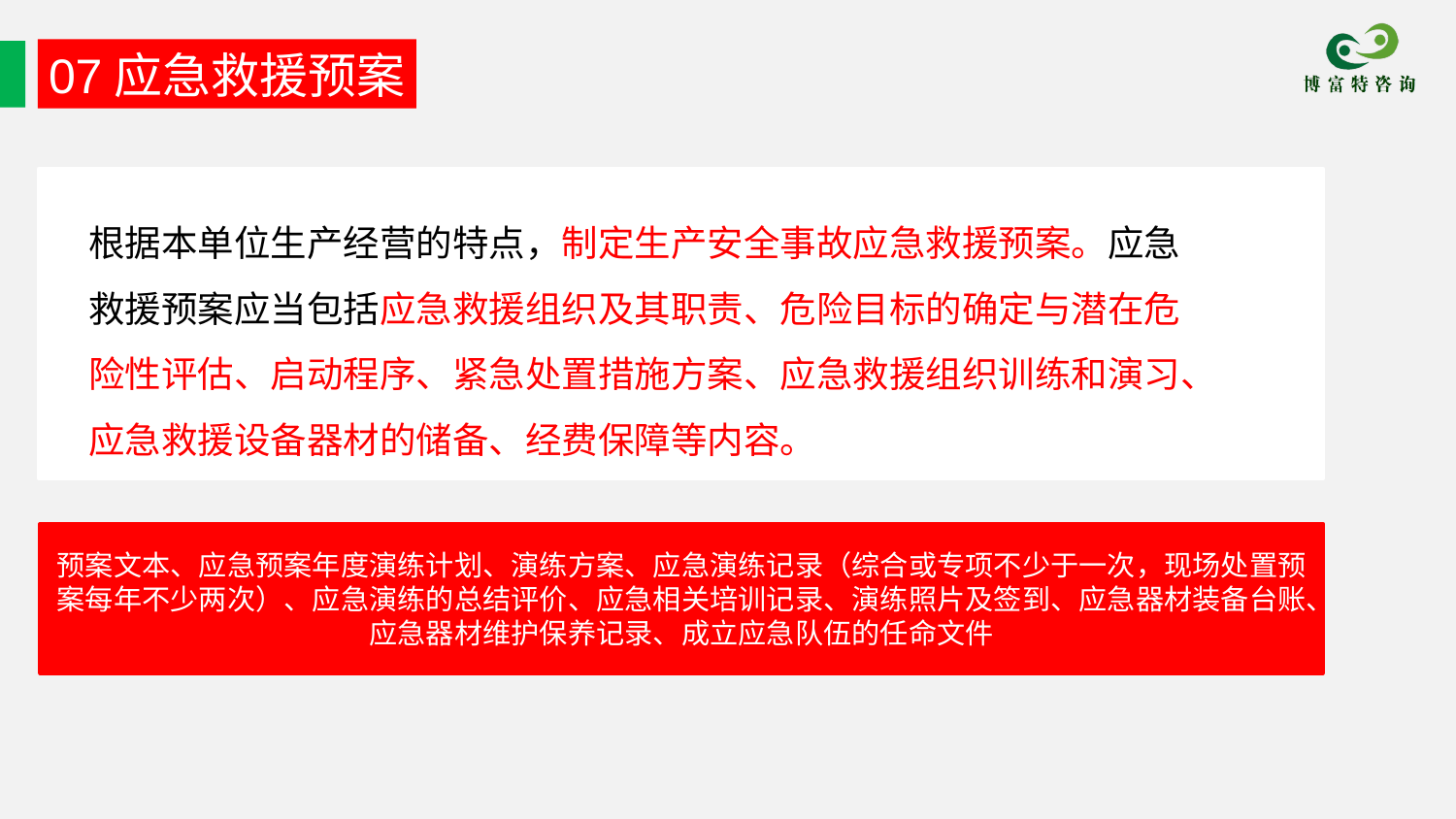

07应急救援预案

根据本单位生产经营的特点，制定生产安全事故应急救援预案。应急救援预案应当包括应急救援组织及其职责、危险目标的确定与潜在危险性评估、启动程序、紧急处置措施方案、应急救援组织训练和演习、应急救援设备器材的储备、经费保障等内容。
预案文本、应急预案年度演练计划、演练方案、应急演练记录（综合或专项不少于一次，现场处置预案每年不少两次）、应急演练的总结评价、应急相关培训记录、演练照片及签到、应急器材装备台账、应急器材维护保养记录、成立应急队伍的任命文件